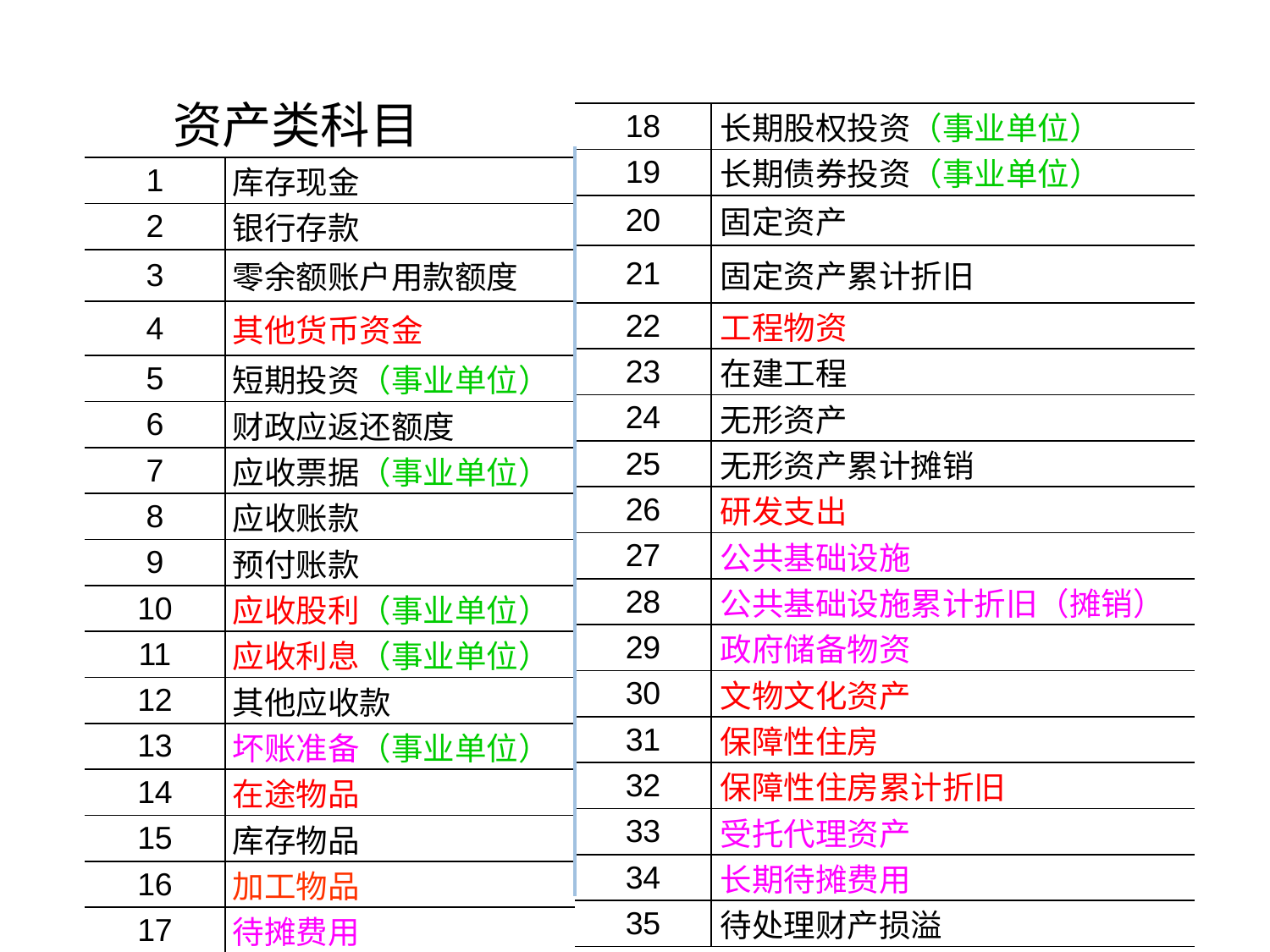

| 资产类科目 |  |
| --- | --- |
| 1 | 库存现金 |
| 2 | 银行存款 |
| 3 | 零余额账户用款额度 |
| 4 | 其他货币资金 |
| 5 | 短期投资（事业单位） |
| 6 | 财政应返还额度 |
| 7 | 应收票据（事业单位） |
| 8 | 应收账款 |
| 9 | 预付账款 |
| 10 | 应收股利（事业单位） |
| 11 | 应收利息（事业单位） |
| 12 | 其他应收款 |
| 13 | 坏账准备（事业单位） |
| 14 | 在途物品 |
| 15 | 库存物品 |
| 16 | 加工物品 |
| 17 | 待摊费用 |
| 18 | 长期股权投资（事业单位） |
| --- | --- |
| 19 | 长期债券投资（事业单位） |
| 20 | 固定资产 |
| 21 | 固定资产累计折旧 |
| 22 | 工程物资 |
| 23 | 在建工程 |
| 24 | 无形资产 |
| 25 | 无形资产累计摊销 |
| 26 | 研发支出 |
| 27 | 公共基础设施 |
| 28 | 公共基础设施累计折旧（摊销） |
| 29 | 政府储备物资 |
| 30 | 文物文化资产 |
| 31 | 保障性住房 |
| 32 | 保障性住房累计折旧 |
| 33 | 受托代理资产 |
| 34 | 长期待摊费用 |
| 35 | 待处理财产损溢 |
29